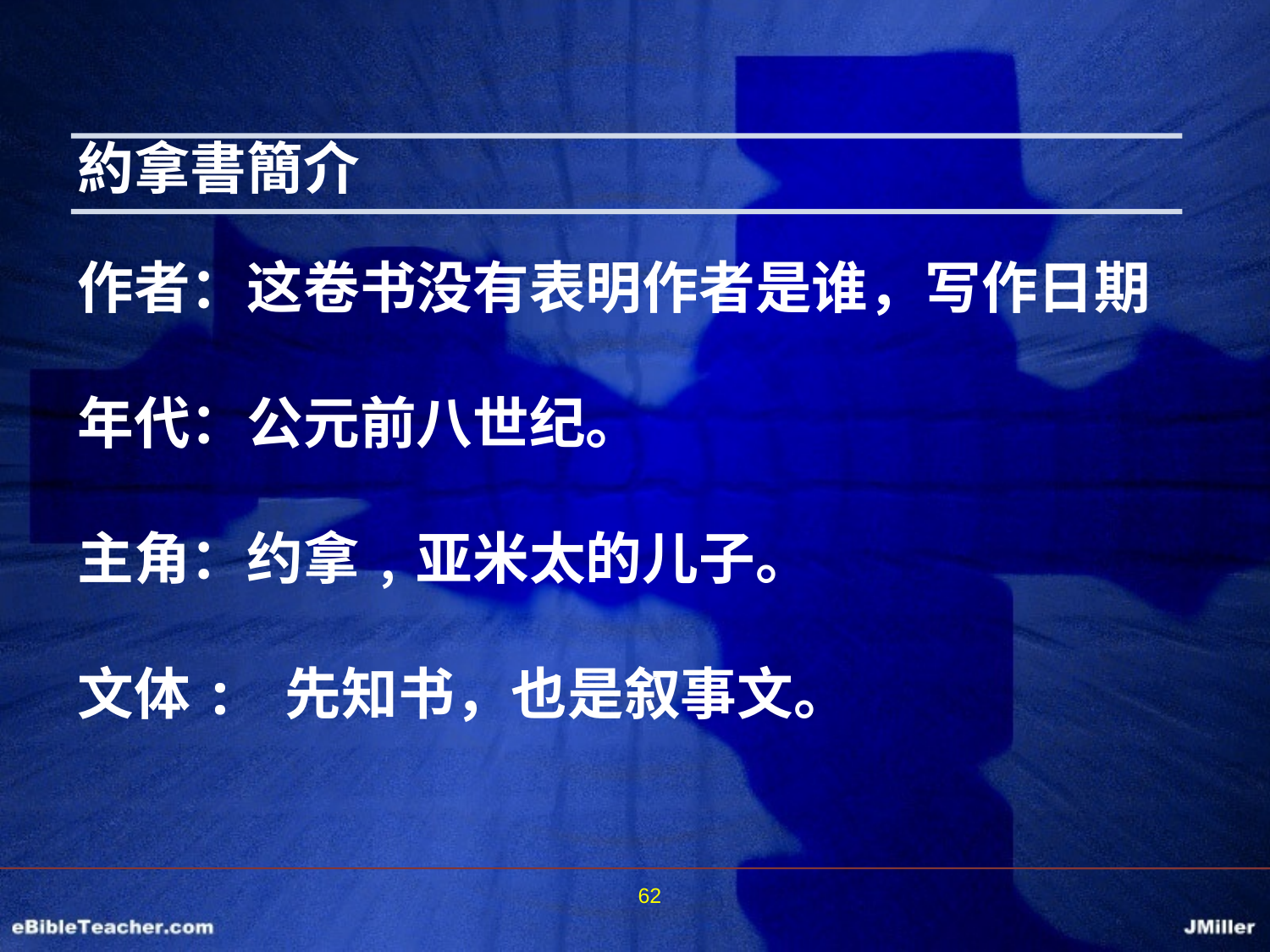

約拿書簡介
作者：这卷书没有表明作者是谁，写作日期

年代：公元前八世纪。

主角：约拿﹐亚米太的儿子。

文体: 先知书，也是叙事文。